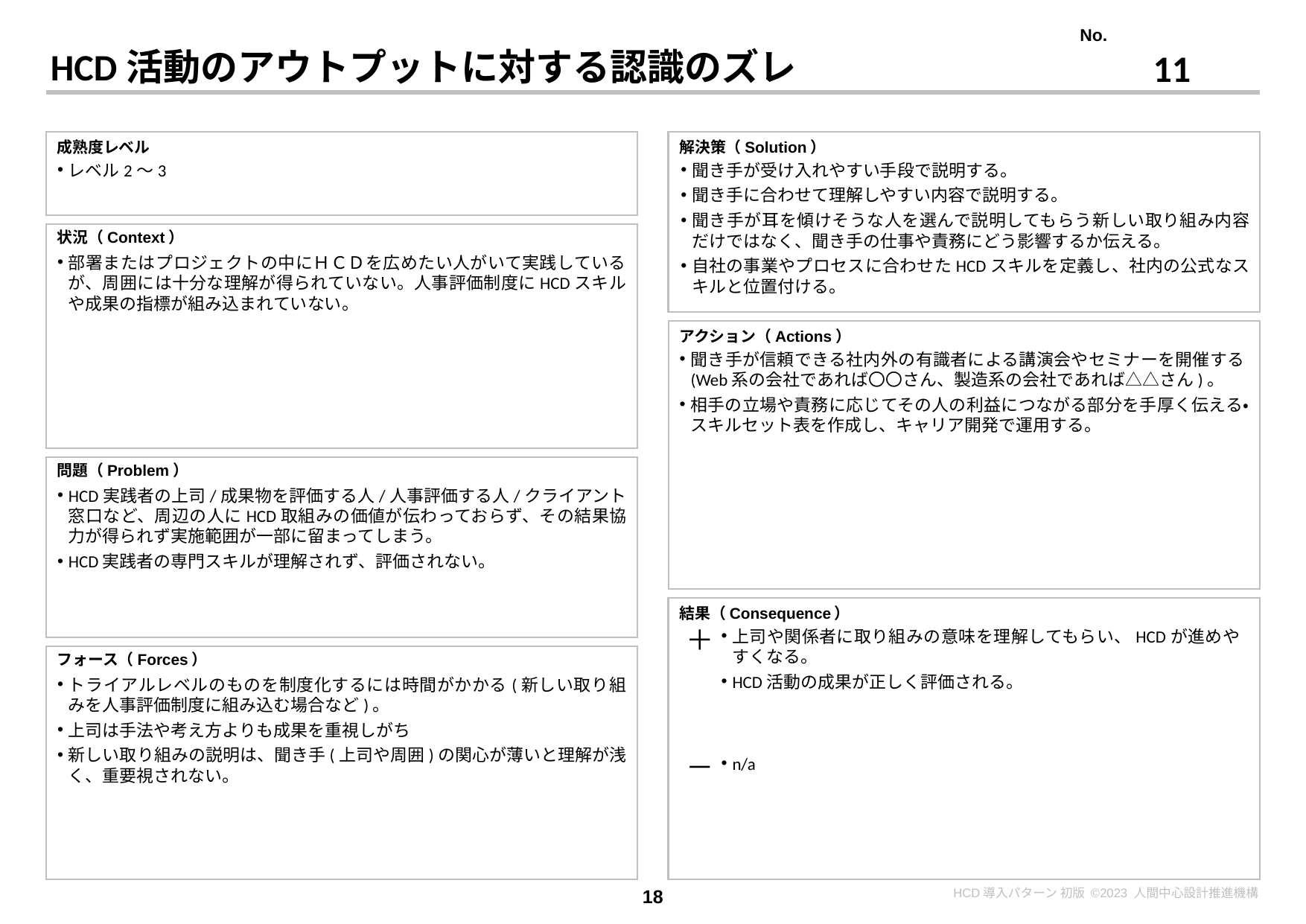

11
# HCD活動のアウトプットに対する認識のズレ
レベル2〜3
聞き手が受け入れやすい手段で説明する。
聞き手に合わせて理解しやすい内容で説明する。
聞き手が耳を傾けそうな人を選んで説明してもらう新しい取り組み内容だけではなく、聞き手の仕事や責務にどう影響するか伝える。
自社の事業やプロセスに合わせたHCDスキルを定義し、社内の公式なスキルと位置付ける。
部署またはプロジェクトの中にＨＣＤを広めたい人がいて実践しているが、周囲には十分な理解が得られていない。人事評価制度にHCDスキルや成果の指標が組み込まれていない。
聞き手が信頼できる社内外の有識者による講演会やセミナーを開催する(Web系の会社であれば〇〇さん、製造系の会社であれば△△さん)。
相手の立場や責務に応じてその人の利益につながる部分を手厚く伝える・スキルセット表を作成し、キャリア開発で運用する。
HCD実践者の上司/成果物を評価する人/人事評価する人/クライアント窓口など、周辺の人にHCD取組みの価値が伝わっておらず、その結果協力が得られず実施範囲が一部に留まってしまう。
HCD実践者の専門スキルが理解されず、評価されない。
上司や関係者に取り組みの意味を理解してもらい、HCDが進めやすくなる。
HCD活動の成果が正しく評価される。
トライアルレベルのものを制度化するには時間がかかる(新しい取り組みを人事評価制度に組み込む場合など)。
上司は手法や考え方よりも成果を重視しがち
新しい取り組みの説明は、聞き手(上司や周囲)の関心が薄いと理解が浅く、重要視されない。
n/a
18